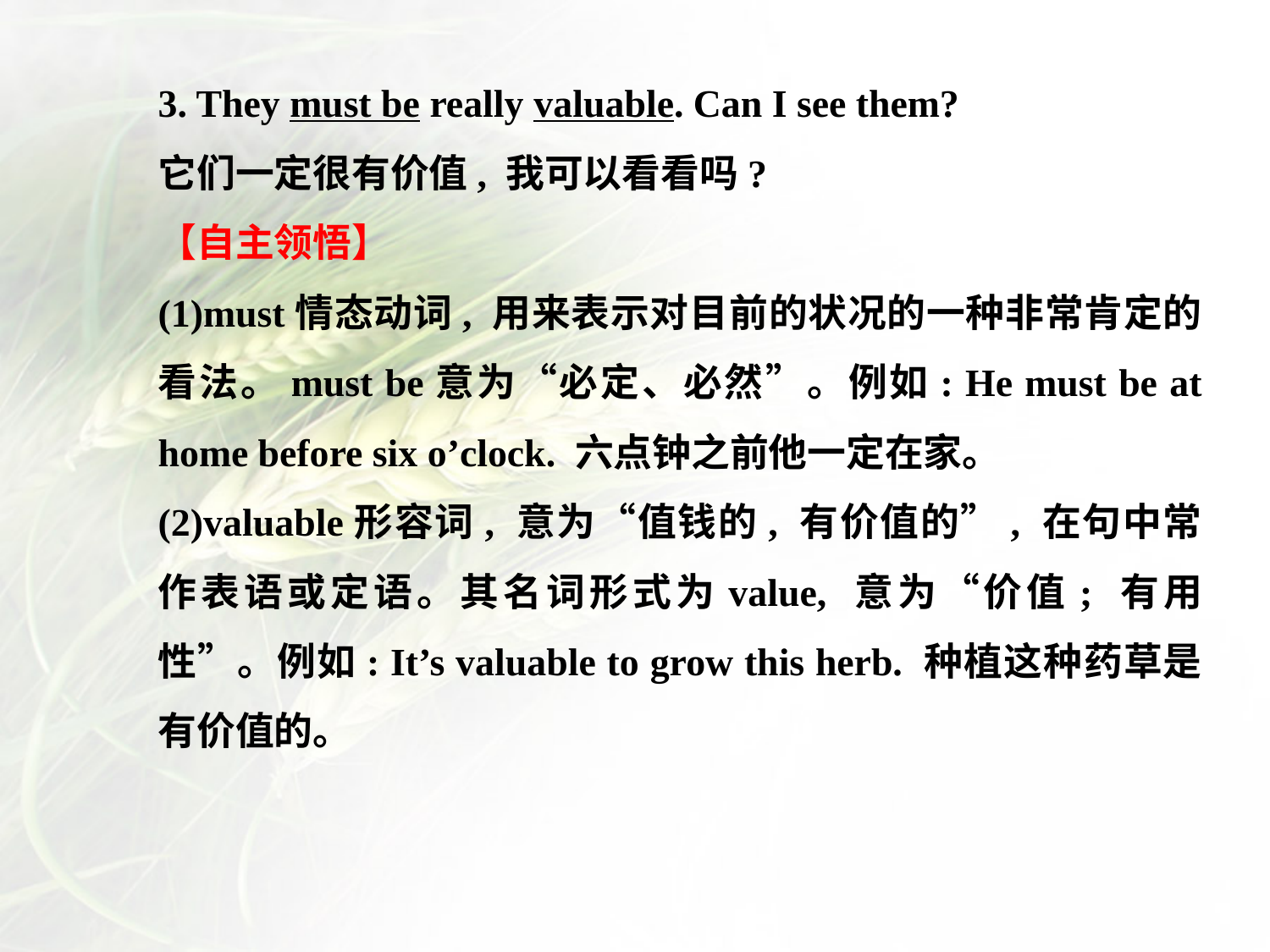

3. They must be really valuable. Can I see them?
它们一定很有价值, 我可以看看吗?
【自主领悟】
(1)must情态动词, 用来表示对目前的状况的一种非常肯定的看法。must be意为“必定、必然”。例如: He must be at home before six o’clock. 六点钟之前他一定在家。
(2)valuable形容词, 意为“值钱的, 有价值的”, 在句中常作表语或定语。其名词形式为value, 意为“价值; 有用性”。例如: It’s valuable to grow this herb. 种植这种药草是有价值的。